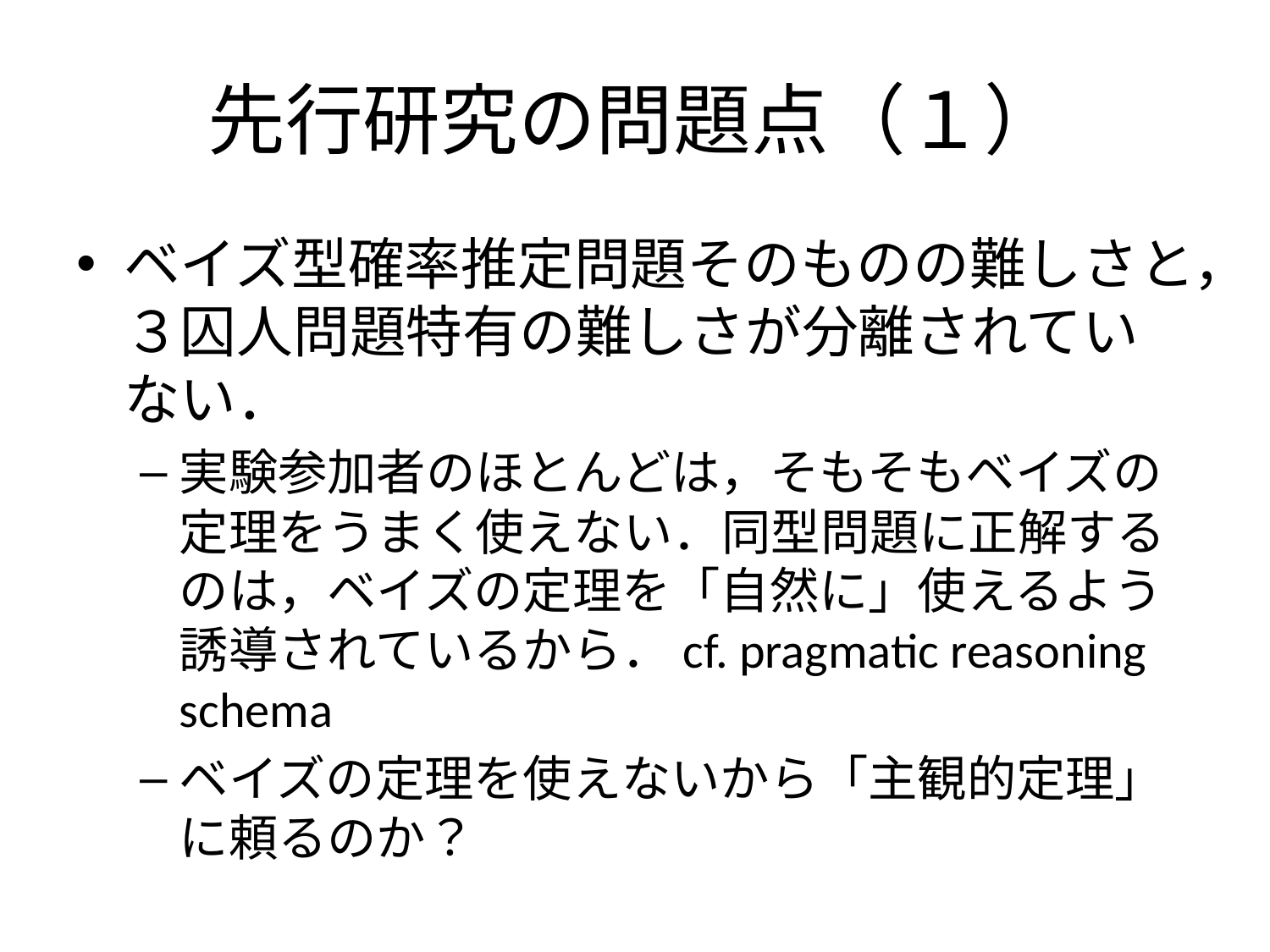

# 先行研究の問題点（１）
ベイズ型確率推定問題そのものの難しさと，３囚人問題特有の難しさが分離されていない．
実験参加者のほとんどは，そもそもベイズの定理をうまく使えない．同型問題に正解するのは，ベイズの定理を「自然に」使えるよう誘導されているから．cf. pragmatic reasoning schema
ベイズの定理を使えないから「主観的定理」に頼るのか？